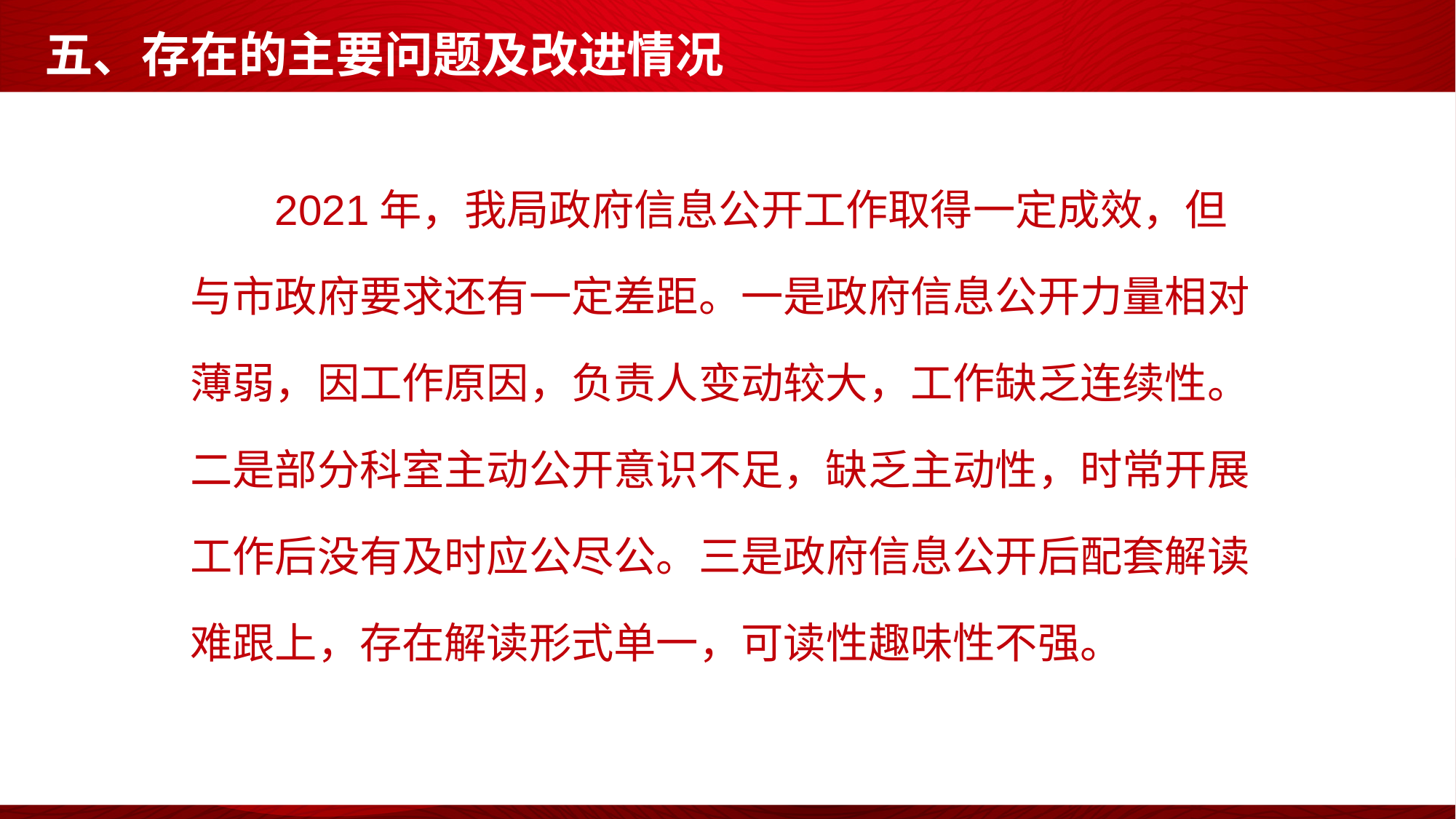

# 五、存在的主要问题及改进情况
2021年，我局政府信息公开工作取得一定成效，但与市政府要求还有一定差距。一是政府信息公开力量相对薄弱，因工作原因，负责人变动较大，工作缺乏连续性。二是部分科室主动公开意识不足，缺乏主动性，时常开展工作后没有及时应公尽公。三是政府信息公开后配套解读难跟上，存在解读形式单一，可读性趣味性不强。